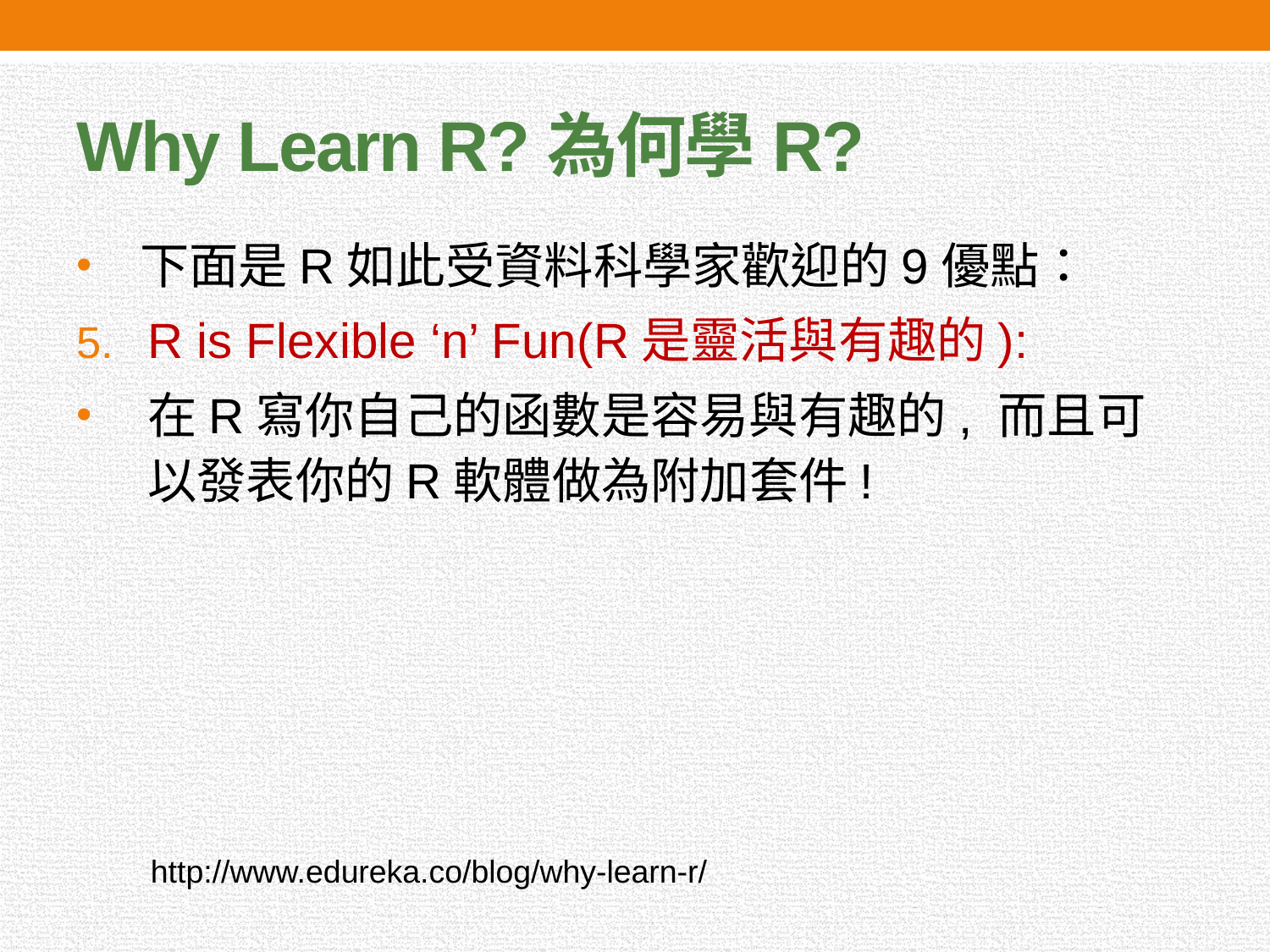

# Why Learn R?為何學R?
下面是R如此受資料科學家歡迎的9優點：
R is Flexible ‘n’ Fun(R是靈活與有趣的):
在R寫你自己的函數是容易與有趣的, 而且可以發表你的R軟體做為附加套件!
http://www.edureka.co/blog/why-learn-r/